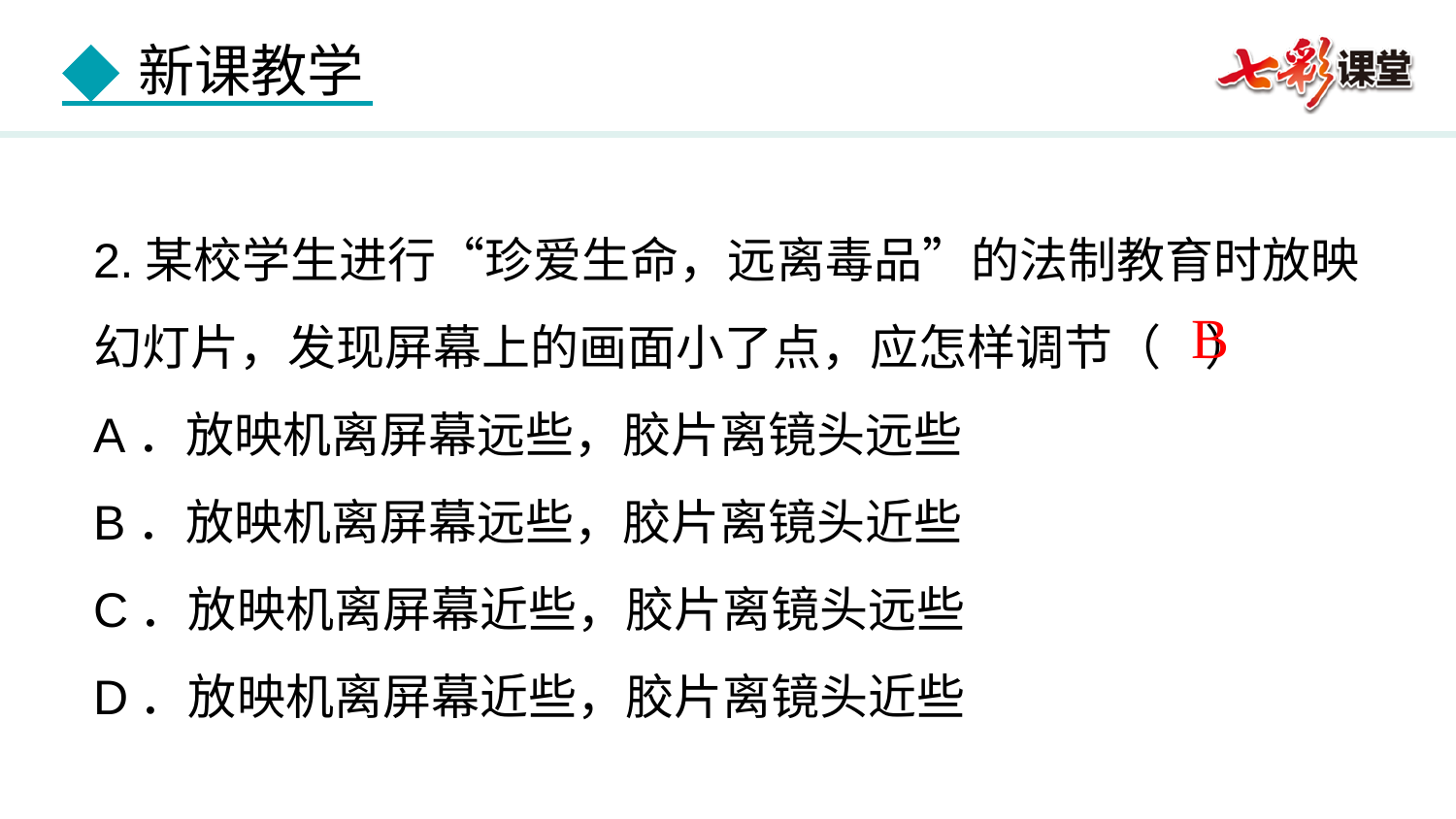

2.某校学生进行“珍爱生命，远离毒品”的法制教育时放映
幻灯片，发现屏幕上的画面小了点，应怎样调节（    ）
A．放映机离屏幕远些，胶片离镜头远些
B．放映机离屏幕远些，胶片离镜头近些
C．放映机离屏幕近些，胶片离镜头远些
D．放映机离屏幕近些，胶片离镜头近些
B